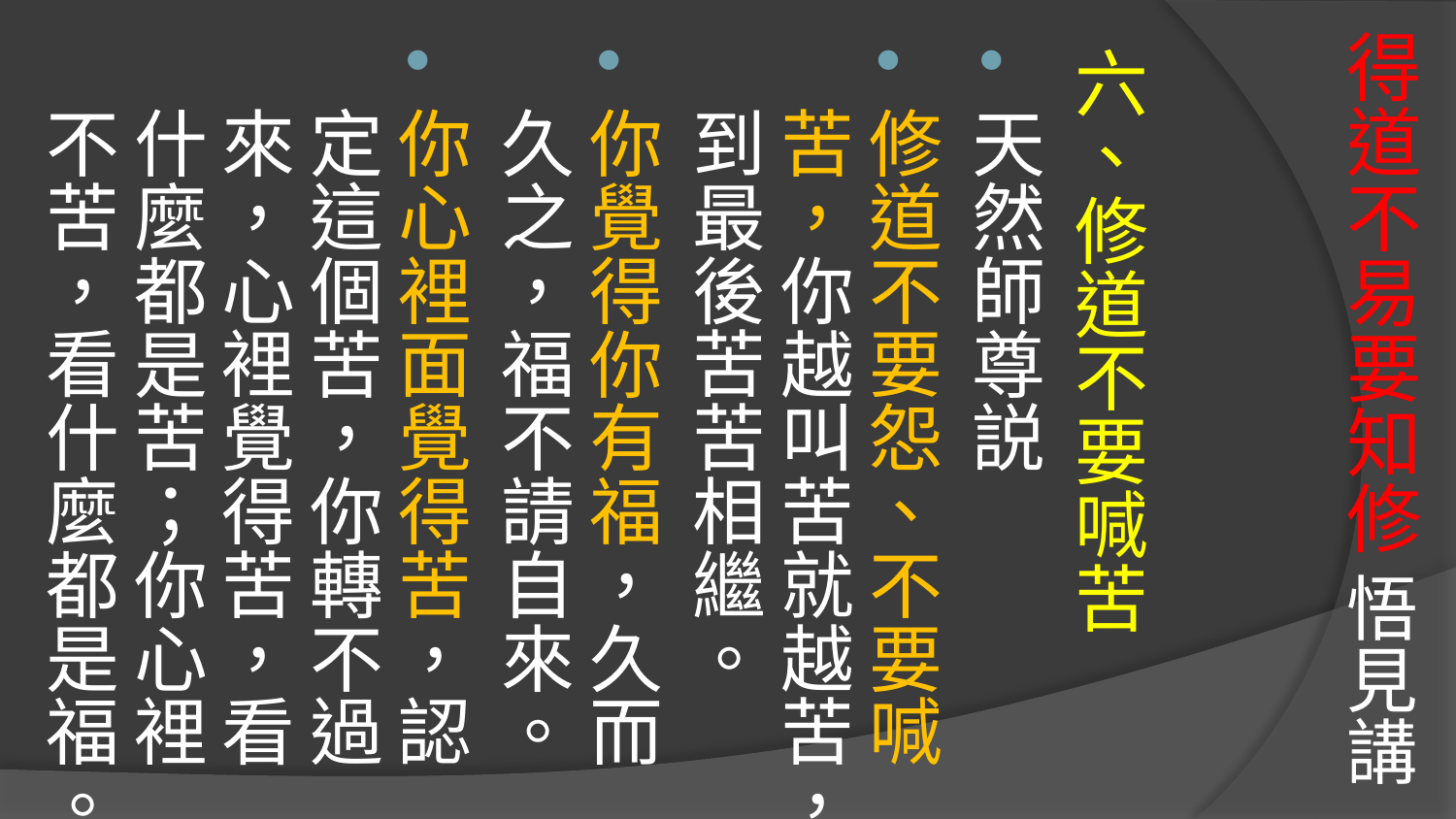

# 得道不易要知修 悟見講
六、修道不要喊苦
天然師尊説
修道不要怨、不要喊苦，你越叫苦就越苦，到最後苦苦相繼。
你覺得你有福，久而久之，福不請自來。
你心裡面覺得苦，認定這個苦，你轉不過來，心裡覺得苦，看什麼都是苦；你心裡不苦，看什麼都是福。